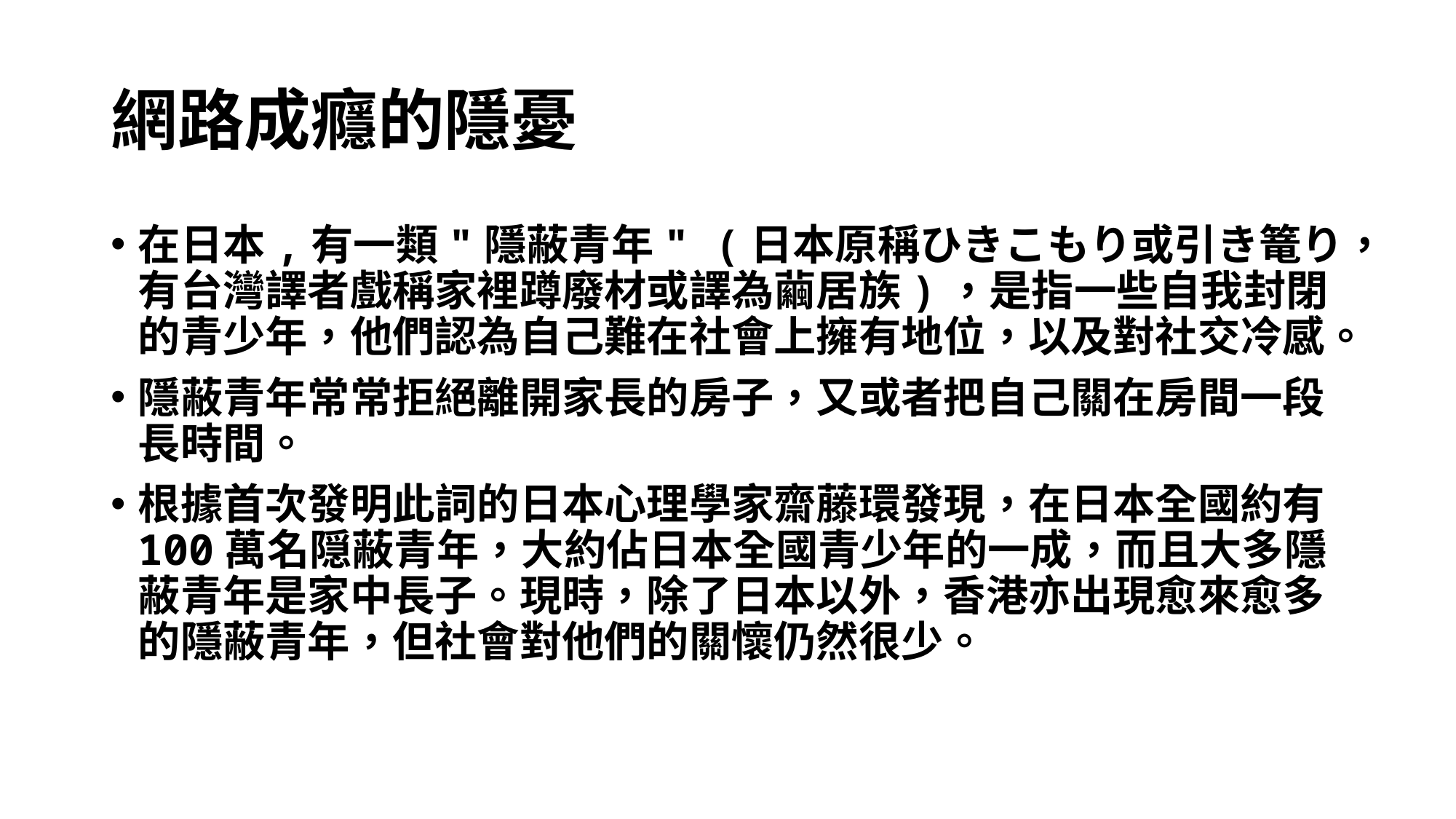

# 網路成癮的隱憂
在日本,有一類"隱蔽青年" (日本原稱ひきこもり或引き篭り，有台灣譯者戲稱家裡蹲廢材或譯為繭居族)，是指一些自我封閉的青少年，他們認為自己難在社會上擁有地位，以及對社交冷感。
隱蔽青年常常拒絕離開家長的房子，又或者把自己關在房間一段長時間。
根據首次發明此詞的日本心理學家齋藤環發現，在日本全國約有100萬名隠蔽青年，大約佔日本全國青少年的一成，而且大多隱蔽青年是家中長子。現時，除了日本以外，香港亦出現愈來愈多的隱蔽青年，但社會對他們的關懷仍然很少。